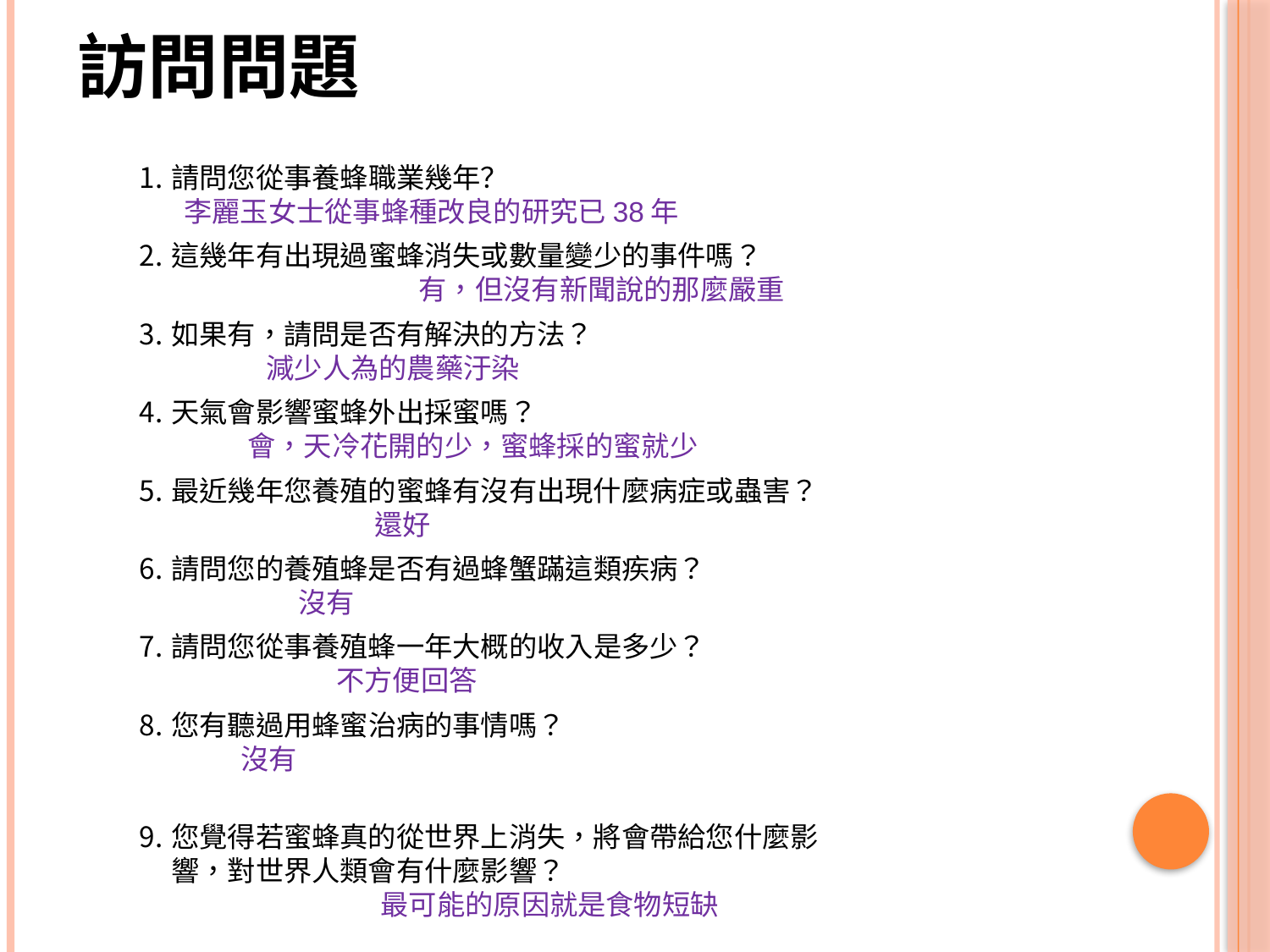

訪問問題
請問您從事養蜂職業幾年？                                                      李麗玉女士從事蜂種改良的研究已38年
這幾年有出現過蜜蜂消失或數量變少的事件嗎？                                                   有，但沒有新聞說的那麼嚴重
如果有，請問是否有解決的方法？                                                      減少人為的農藥汙染
天氣會影響蜜蜂外出採蜜嗎？                                                           會，天冷花開的少，蜜蜂採的蜜就少
最近幾年您養殖的蜜蜂有沒有出現什麼病症或蟲害？                                   還好
請問您的養殖蜂是否有過蜂蟹蹣這類疾病？                                         沒有
請問您從事養殖蜂一年大概的收入是多少？                                               不方便回答
您有聽過用蜂蜜治病的事情嗎？                                                      沒有
您覺得若蜜蜂真的從世界上消失，將會帶給您什麼影響，對世界人類會有什麼影響？                                                                            最可能的原因就是食物短缺